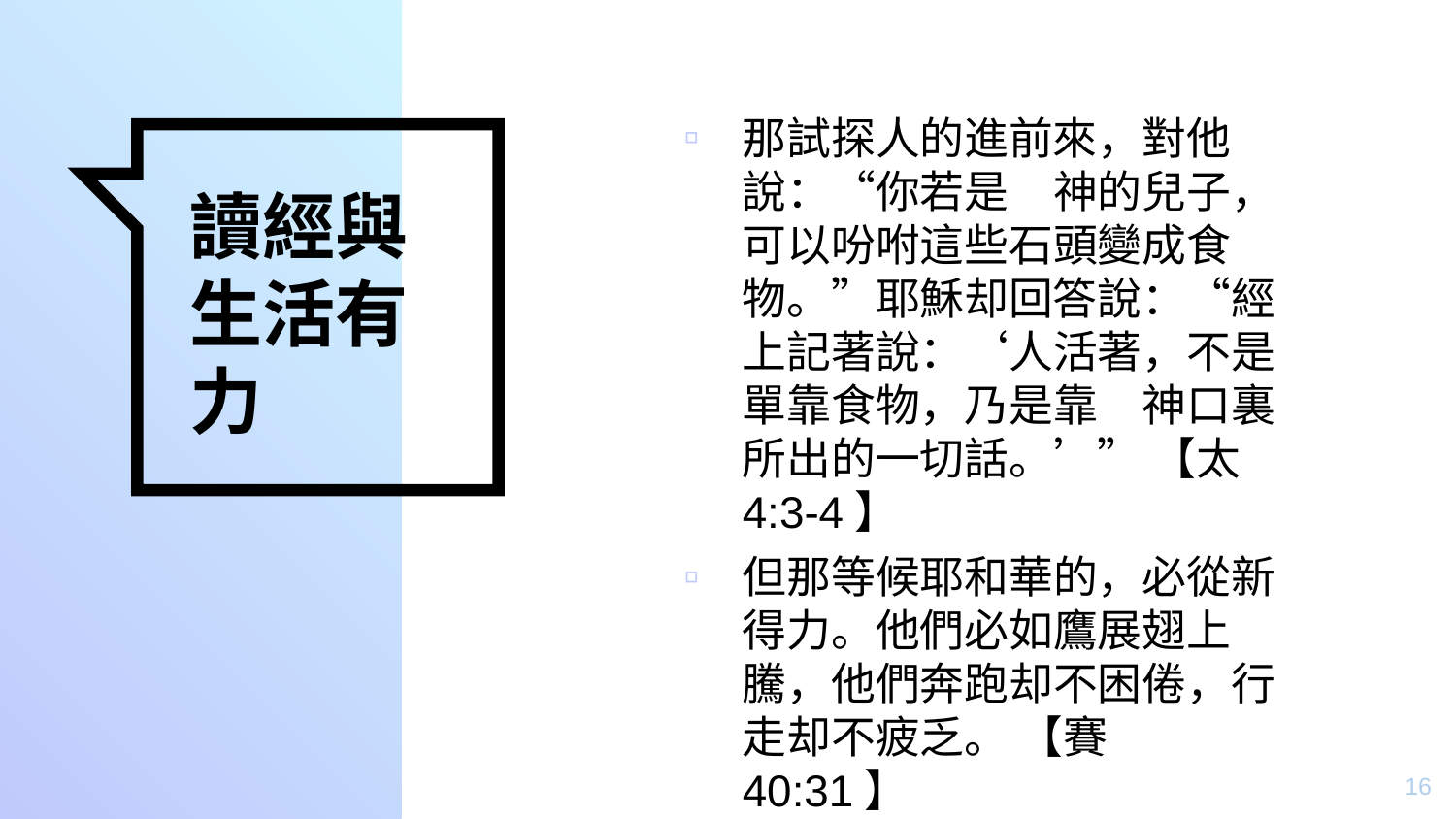

那試探人的進前來，對他說：“你若是　神的兒子，可以吩咐這些石頭變成食物。”耶穌却回答說：“經上記著說：‘人活著，不是單靠食物，乃是靠　神口裏所出的一切話。’” 【太4:3-4】
但那等候耶和華的，必從新得力。他們必如鷹展翅上騰，他們奔跑却不困倦，行走却不疲乏。 【賽40:31】
# 讀經與生活有力
16